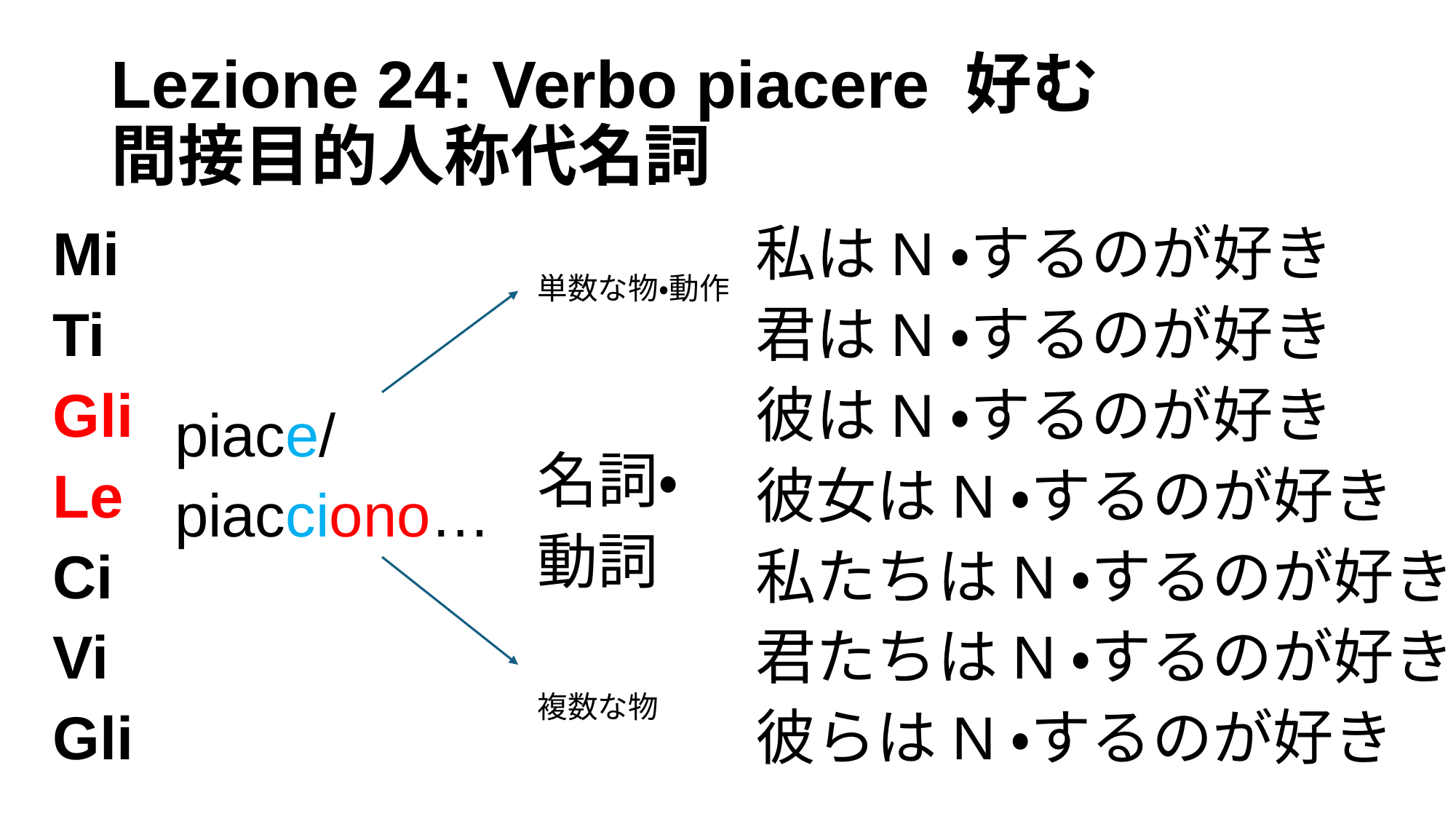

# Lezione 24: Verbo piacere 好む 間接目的人称代名詞
Mi
Ti
Gli
Le
Ci
Vi
Gli

私はN・するのが好き
君はN・するのが好き
彼はN・するのが好き
彼女はN・するのが好き
私たちはN・するのが好き
君たちはN・するのが好き
彼らはN・するのが好き
単数な物・動作

名詞・
動詞

複数な物
piace/
piacciono…